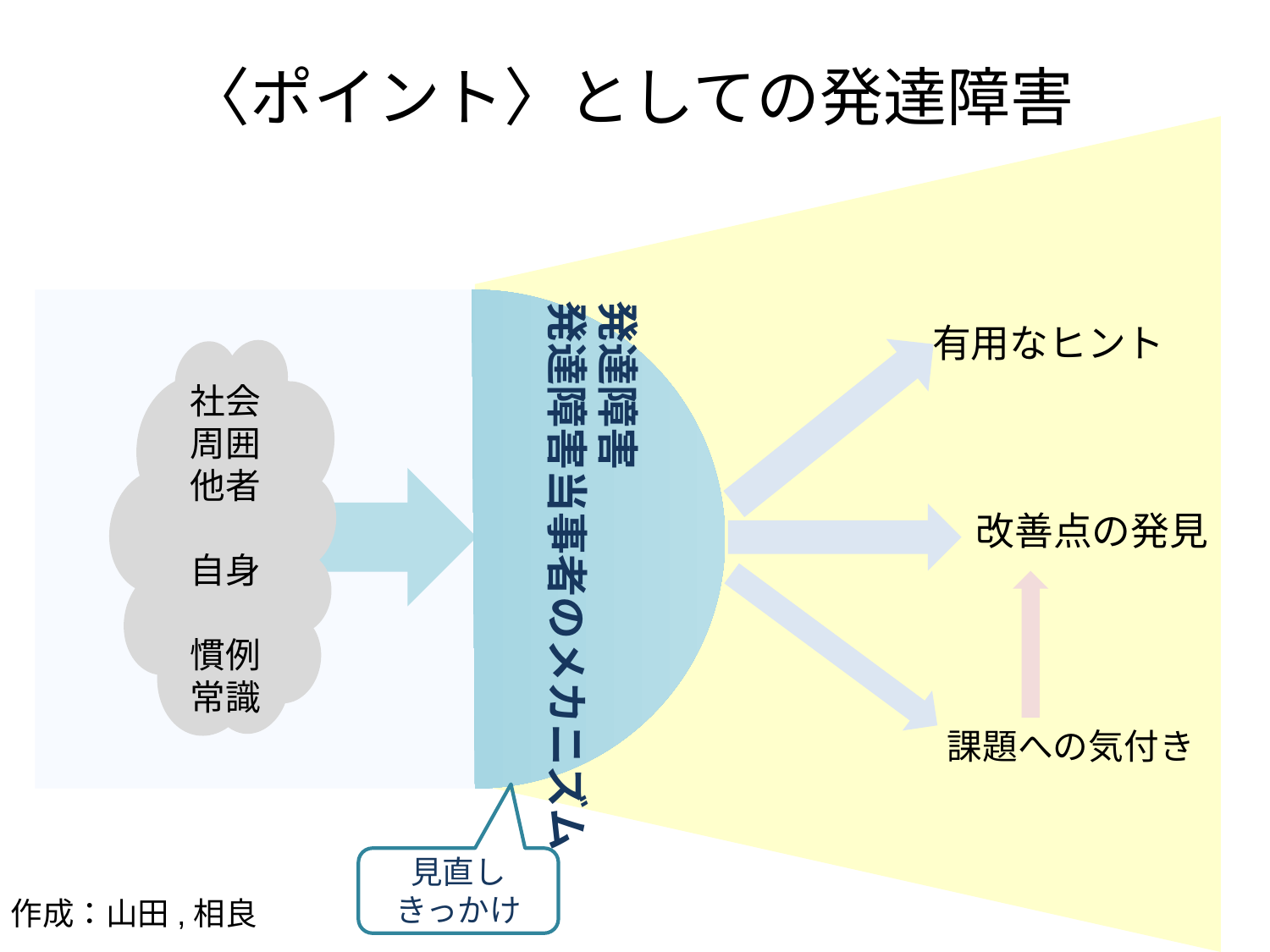

# 〈ポイント〉としての発達障害

発達障害
発達障害当事者のメカニズム

有用なヒント
社会
周囲
他者

自身

慣例
常識

改善点の発見

課題への気付き
見直し
きっかけ
作成：山田,相良